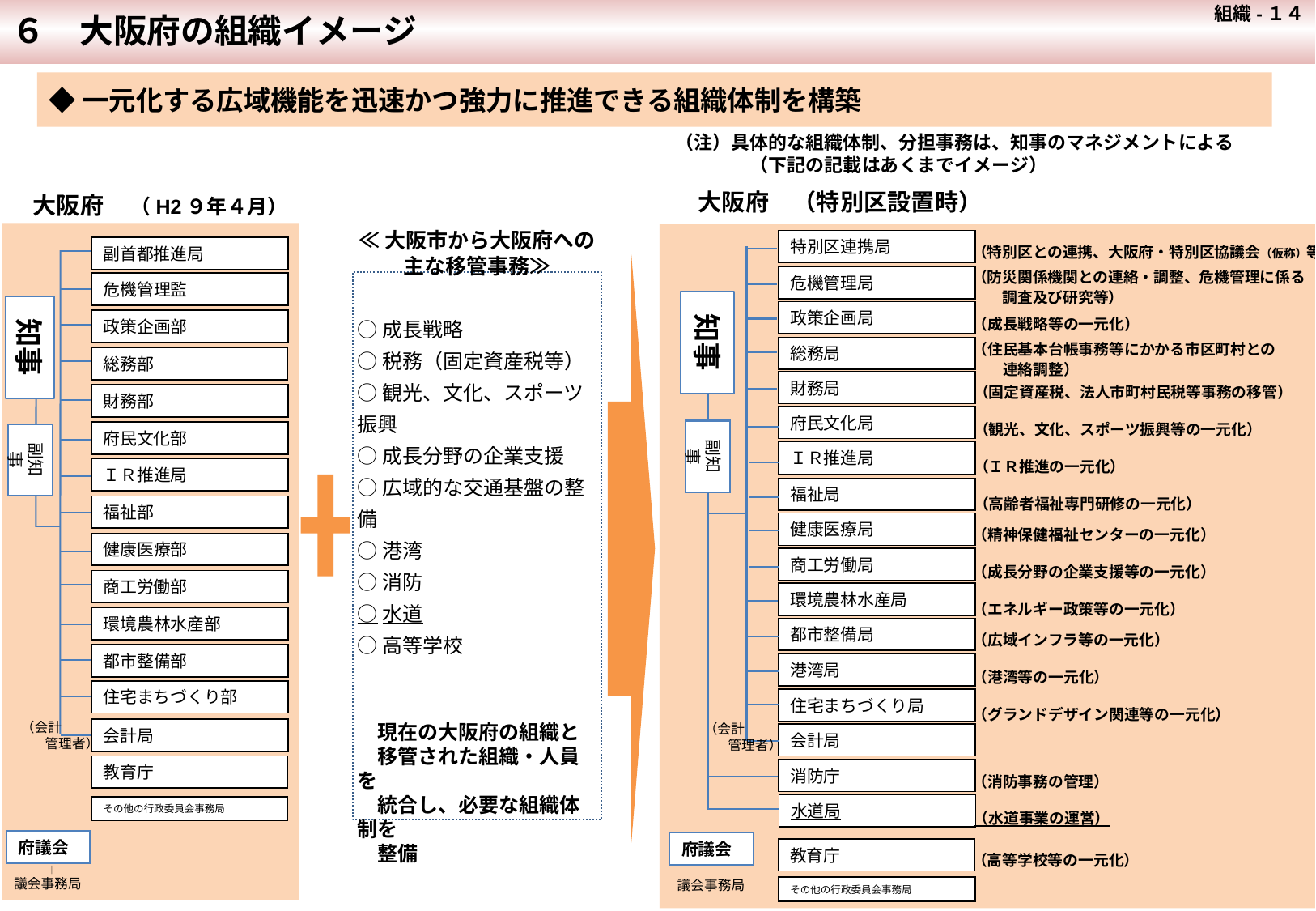

組織-１４
６　大阪府の組織イメージ
◆一元化する広域機能を迅速かつ強力に推進できる組織体制を構築
（注）具体的な組織体制、分担事務は、知事のマネジメントによる
　　　　（下記の記載はあくまでイメージ）
大阪府　（H2９年４月）
大阪府　（特別区設置時）
（特別区との連携、大阪府・特別区協議会（仮称）等）
（防災関係機関との連絡・調整、危機管理に係る
　　調査及び研究等）

特別区連携局
危機管理局
政策企画局
総務局
財務局
府民文化局
ＩＲ推進局
福祉局
健康医療局
商工労働局
環境農林水産局
都市整備局
港湾局
住宅まちづくり局
会計局
消防庁
副首都推進局

≪大阪市から大阪府への
主な移管事務≫

○成長戦略
○税務（固定資産税等）
○観光、文化、スポーツ振興
○成長分野の企業支援
○広域的な交通基盤の整備
○港湾
○消防
○水道
○高等学校

　現在の大阪府の組織と
　移管された組織・人員を
　統合し、必要な組織体制を
　整備
危機管理監
知事
知事
（成長戦略等の一元化）
政策企画部
（住民基本台帳事務等にかかる市区町村との
　　連絡調整）
総務部
（固定資産税、法人市町村民税等事務の移管）
（観光、文化、スポーツ振興等の一元化）
（ＩＲ推進の一元化）
（高齢者福祉専門研修の一元化）
財務部
副知事
府民文化部
副知事

ＩＲ推進局
福祉部
（精神保健福祉センターの一元化）
（成長分野の企業支援等の一元化）
（エネルギー政策等の一元化）
健康医療部
商工労働部
（広域インフラ等の一元化）
（港湾等の一元化）
（グランドデザイン関連等の一元化）
環境農林水産部
都市整備部
住宅まちづくり部
　 （会計
　　　管理者）
　 （会計
　　　管理者）
会計局
（消防事務の管理）
教育庁
（水道事業の運営）
その他の行政委員会事務局
水道局
（高等学校等の一元化）
府議会
府議会
教育庁
16
　｜
議会事務局
　｜
議会事務局
その他の行政委員会事務局